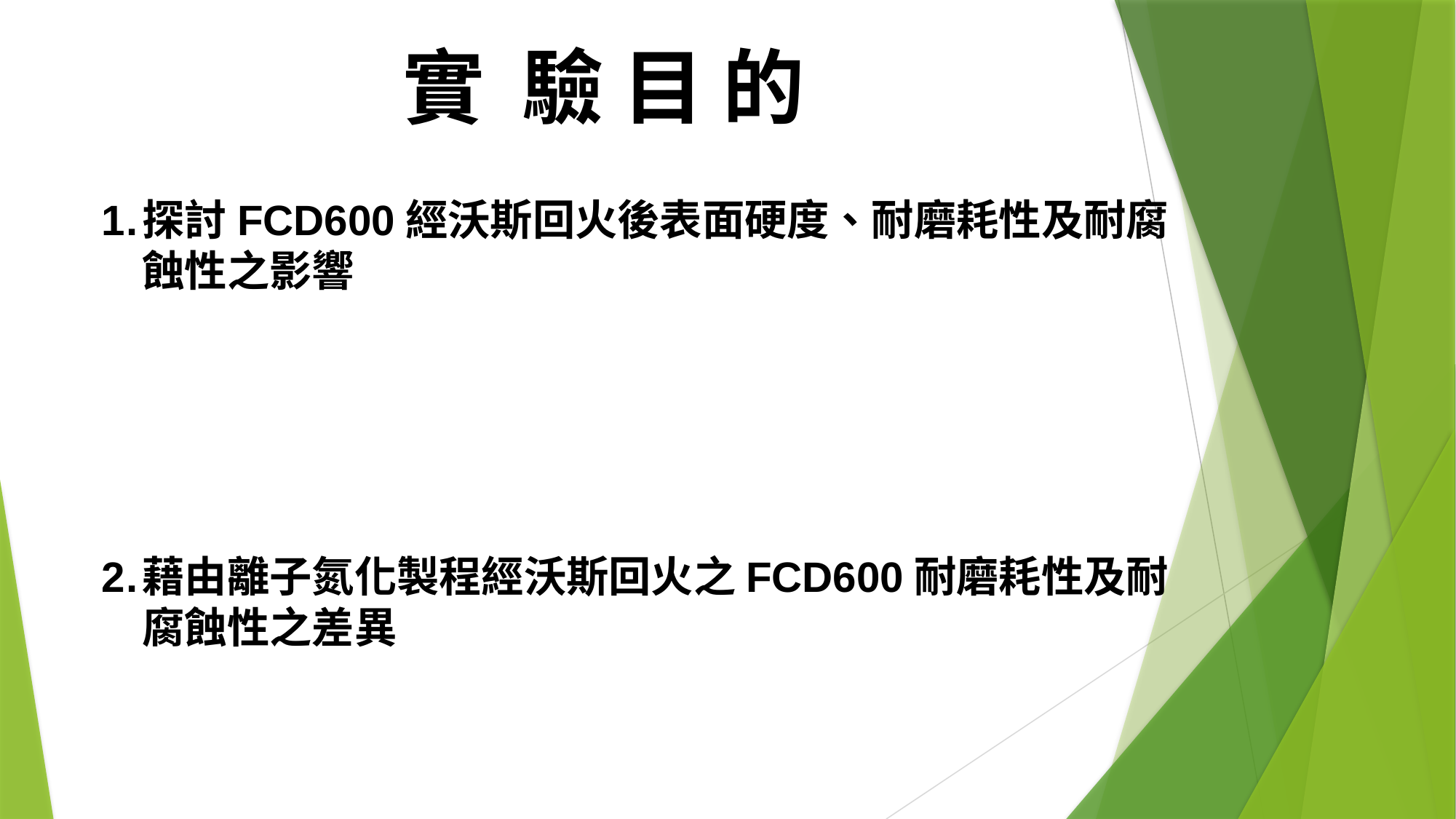

# 實  驗 目 的
探討FCD600經沃斯回火後表面硬度、耐磨耗性及耐腐蝕性之影響

藉由離子氮化製程經沃斯回火之FCD600耐磨耗性及耐腐蝕性之差異